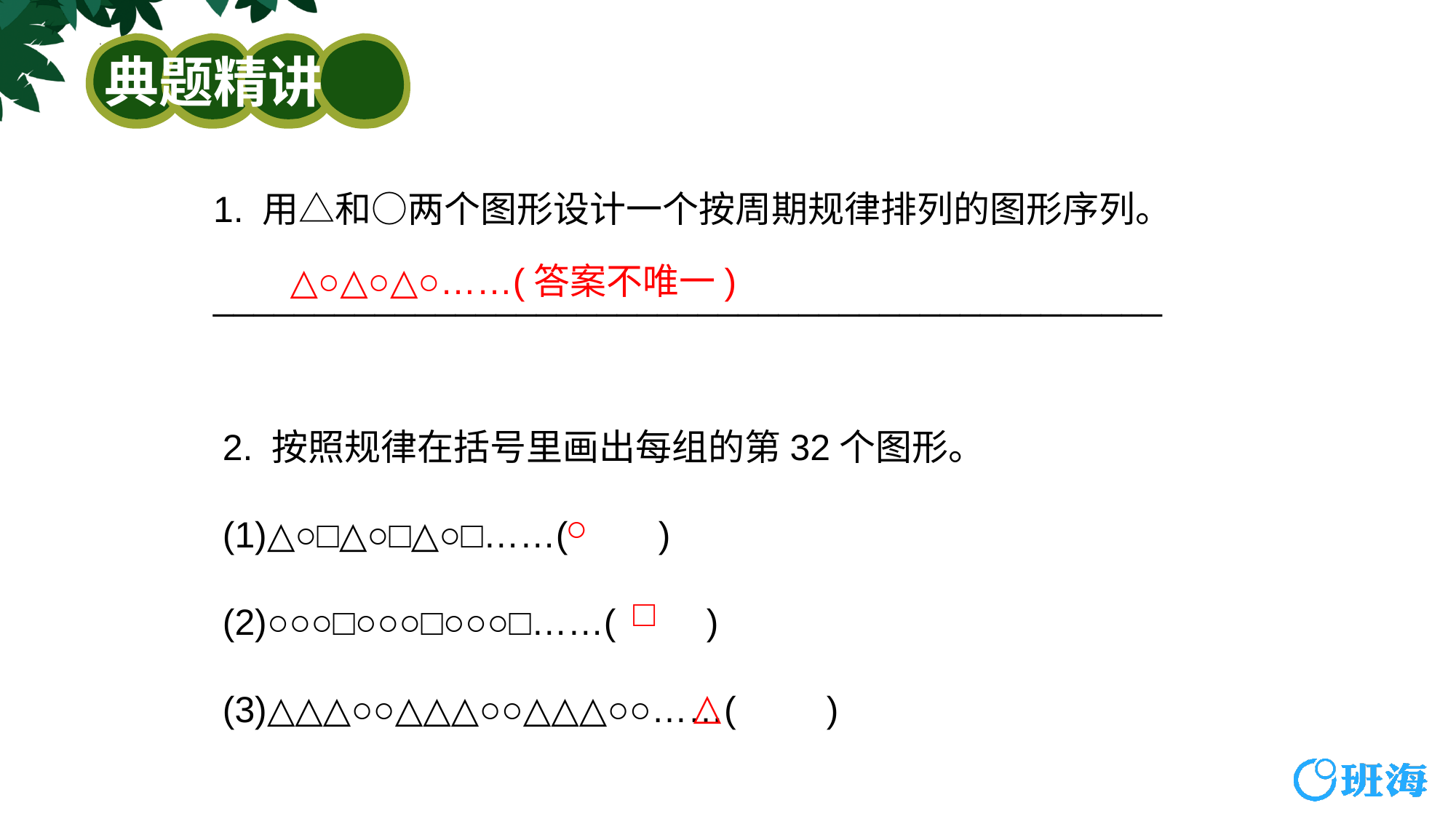

典题精讲
1. 用△和○两个图形设计一个按周期规律排列的图形序列。
_______________________________________________
△○△○△○……(答案不唯一)
2. 按照规律在括号里画出每组的第32个图形。
(1)△○□△○□△○□……(　　)
(2)○○○□○○○□○○○□……(　　)
(3)△△△○○△△△○○△△△○○……(　　)
○
□
△